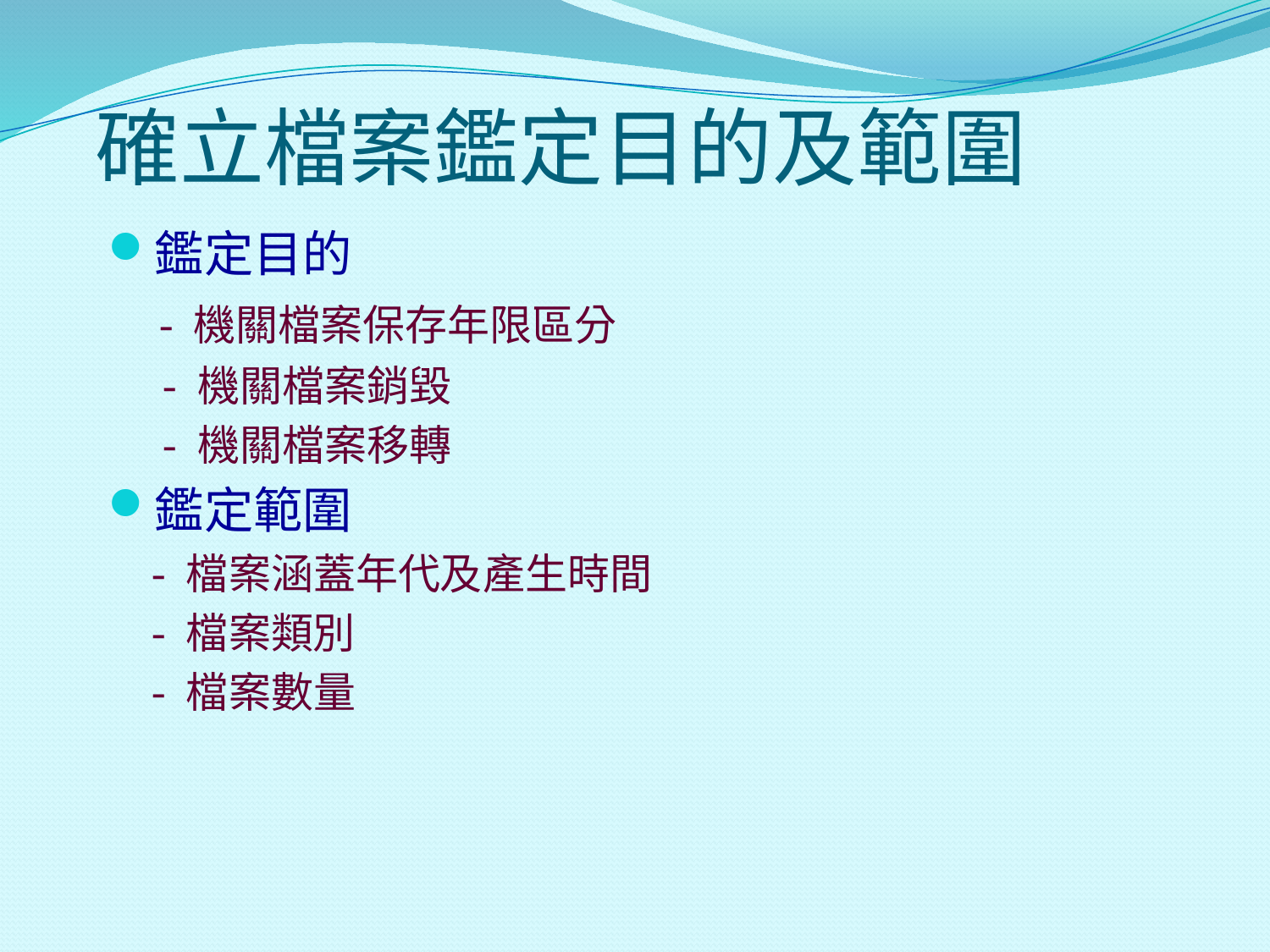

# 確立檔案鑑定目的及範圍
鑑定目的
    - 機關檔案保存年限區分
     - 機關檔案銷毀
     - 機關檔案移轉
鑑定範圍
    - 檔案涵蓋年代及產生時間
    - 檔案類別
    - 檔案數量